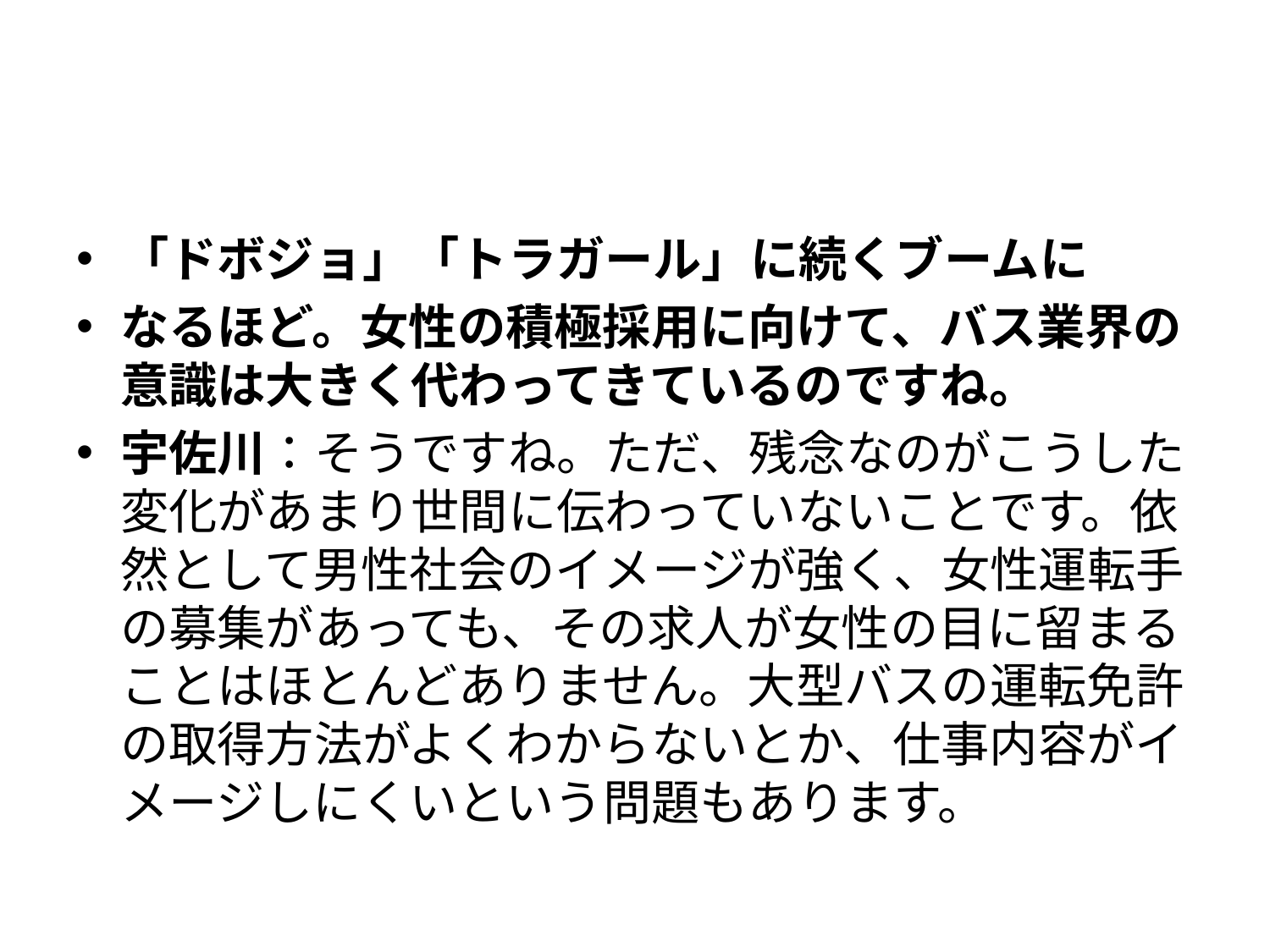

#
「ドボジョ」「トラガール」に続くブームに
なるほど。女性の積極採用に向けて、バス業界の意識は大きく代わってきているのですね。
宇佐川：そうですね。ただ、残念なのがこうした変化があまり世間に伝わっていないことです。依然として男性社会のイメージが強く、女性運転手の募集があっても、その求人が女性の目に留まることはほとんどありません。大型バスの運転免許の取得方法がよくわからないとか、仕事内容がイメージしにくいという問題もあります。